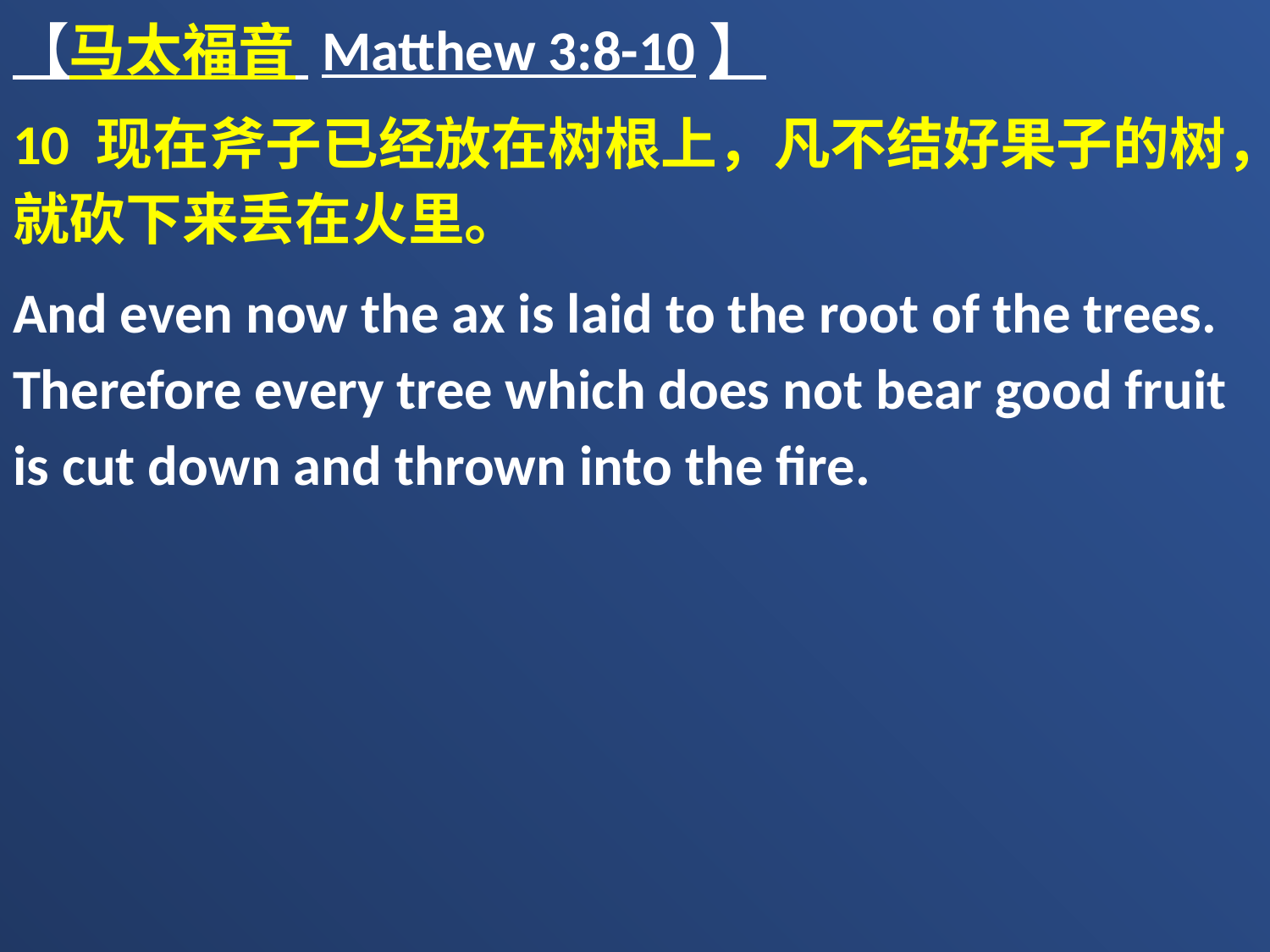

【马太福音 Matthew 3:8-10】
10 现在斧子已经放在树根上，凡不结好果子的树，就砍下来丢在火里。
And even now the ax is laid to the root of the trees. Therefore every tree which does not bear good fruit is cut down and thrown into the fire.